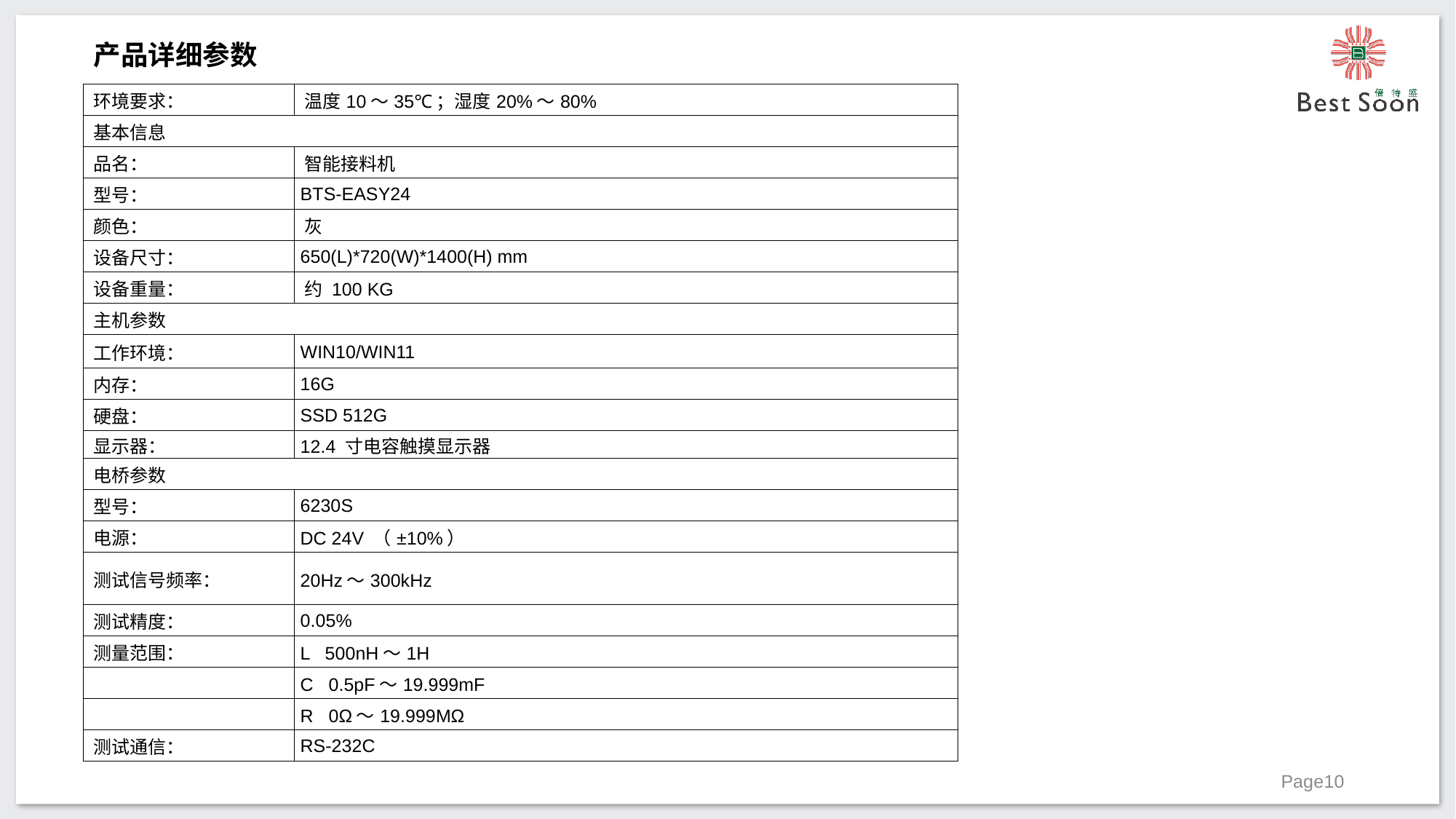

产品详细参数

| 环境要求： | 温度10～35℃；湿度20%～80% |
| --- | --- |
| 基本信息 |  |
| 品名： | 智能接料机 |
| 型号： | BTS-EASY24 |
| 颜色： | 灰 |
| 设备尺寸： | 650(L)\*720(W)\*1400(H) mm |
| 设备重量： | 约 100 KG |
| 主机参数 |  |
| 工作环境： | WIN10/WIN11 |
| 内存： | 16G |
| 硬盘： | SSD 512G |
| 显示器： | 12.4 寸电容触摸显示器 |
| 电桥参数 |  |
| 型号： | 6230S |
| 电源： | DC 24V （±10%） |
| 测试信号频率： | 20Hz～300kHz |
| 测试精度： | 0.05% |
| 测量范围： | L 500nH～1H |
|  | C 0.5pF～19.999mF |
|  | R 0Ω～19.999MΩ |
| 测试通信： | RS-232C |
Page10